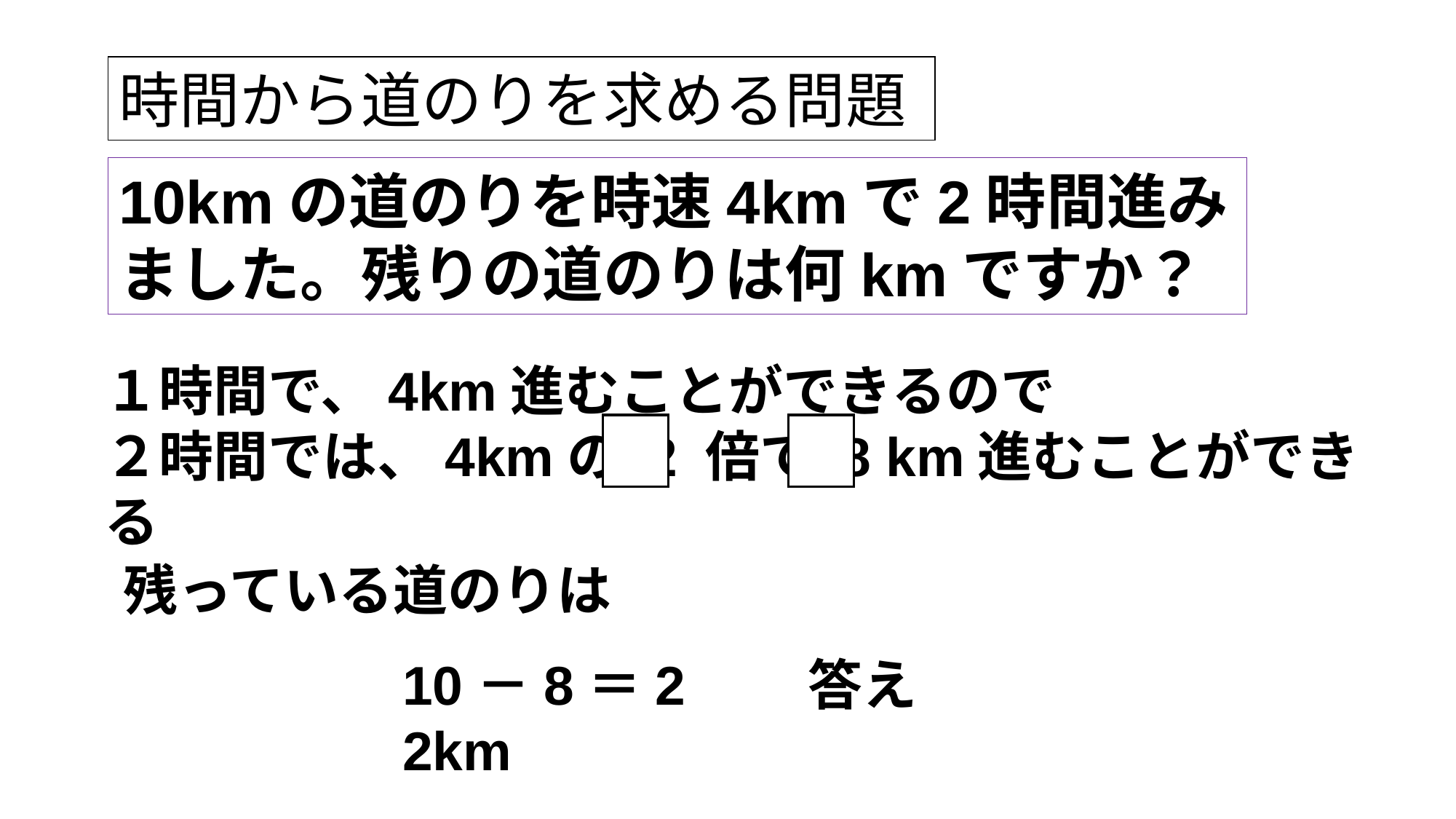

時間から道のりを求める問題
10kmの道のりを時速4kmで2時間進みました。残りの道のりは何kmですか？
１時間で、4km進むことができるので
２時間では、4kmの 2 倍で 8 km進むことができる

残っている道のりは
10－8＝2　　答え　2km